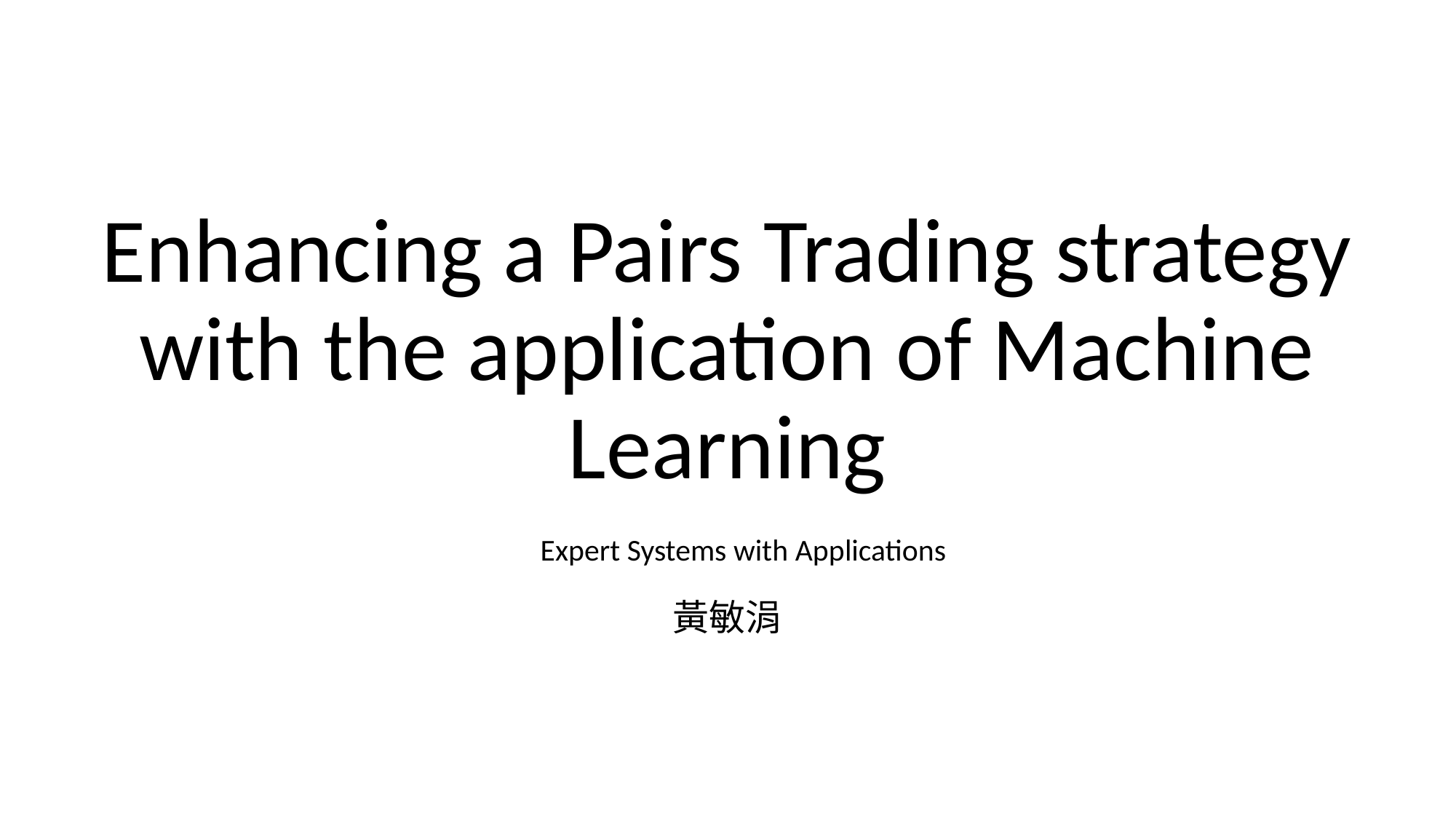

# Enhancing a Pairs Trading strategy with the application of Machine Learning
Expert Systems with Applications
黃敏涓